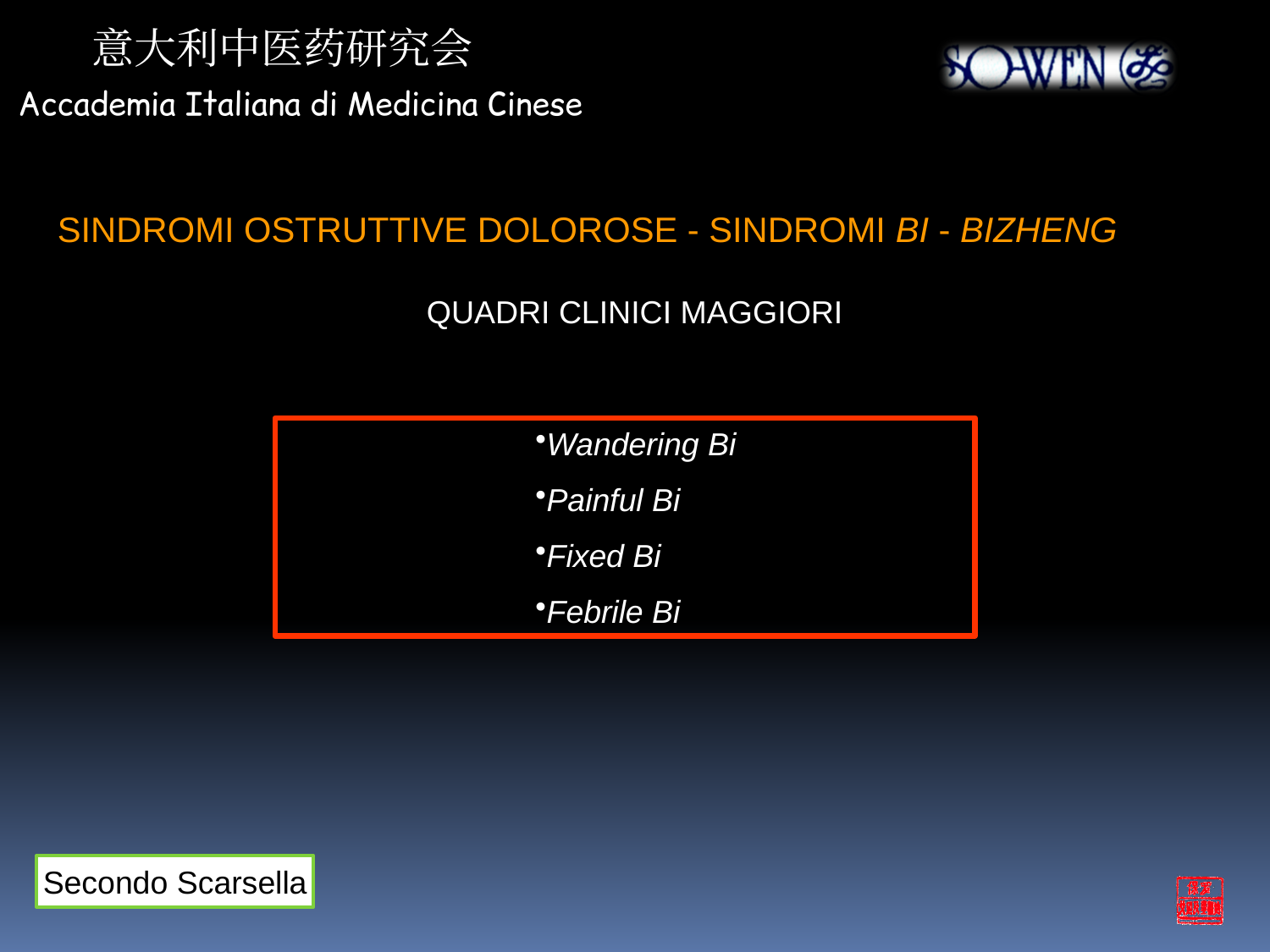

意大利中医药研究会
Accademia Italiana di Medicina Cinese
SINDROMI OSTRUTTIVE DOLOROSE - SINDROMI BI - BIZHENG
QUADRI CLINICI MAGGIORI
Wandering Bi
Painful Bi
Fixed Bi
Febrile Bi
Secondo Scarsella